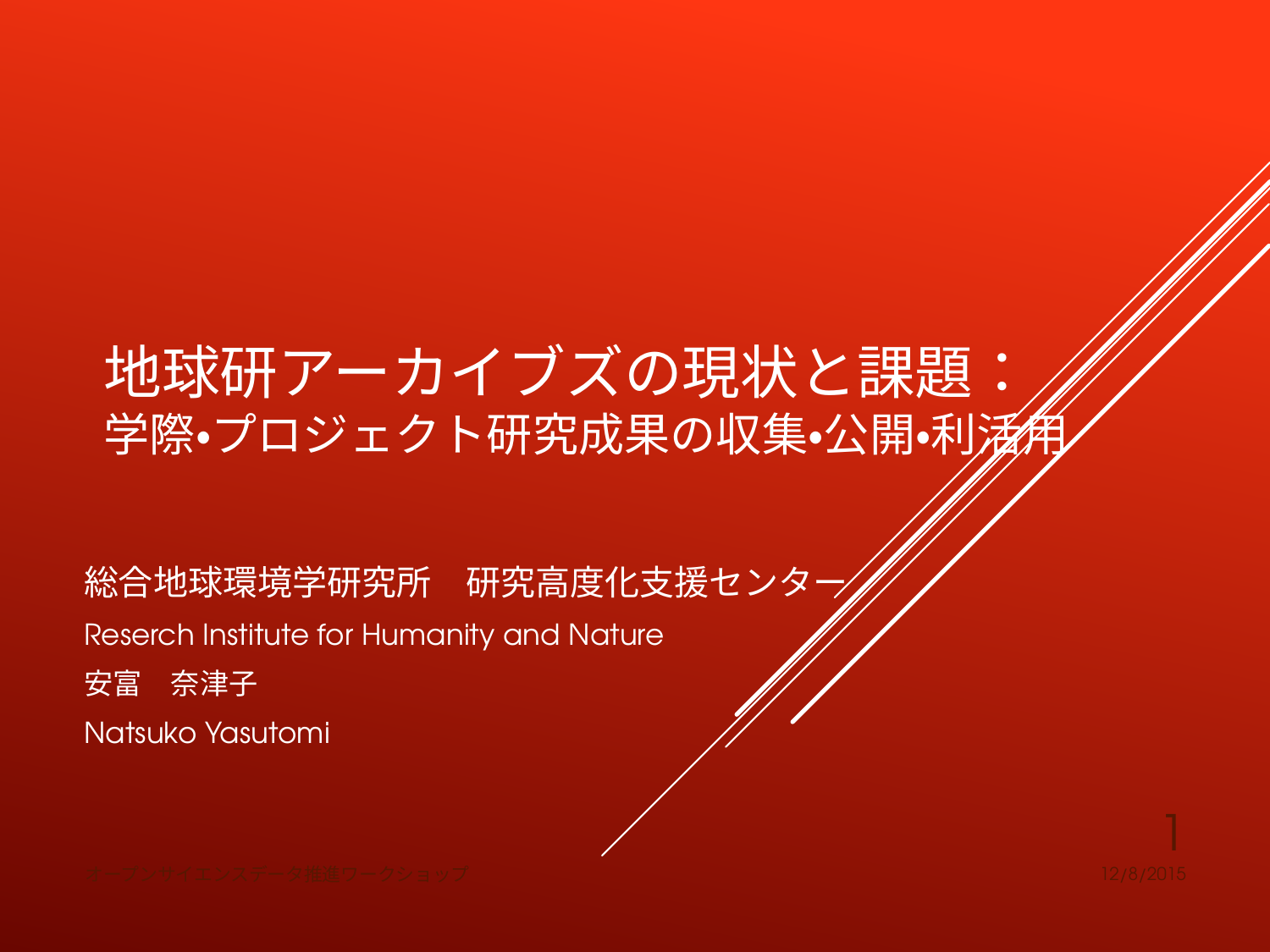

# 地球研アーカイブズの現状と課題： 学際・プロジェクト研究成果の収集・公開・利活用
総合地球環境学研究所　研究高度化支援センター
Reserch Institute for Humanity and Nature
安富　奈津子
Natsuko Yasutomi
1
オープンサイエンスデータ推進ワークショップ
12/8/2015